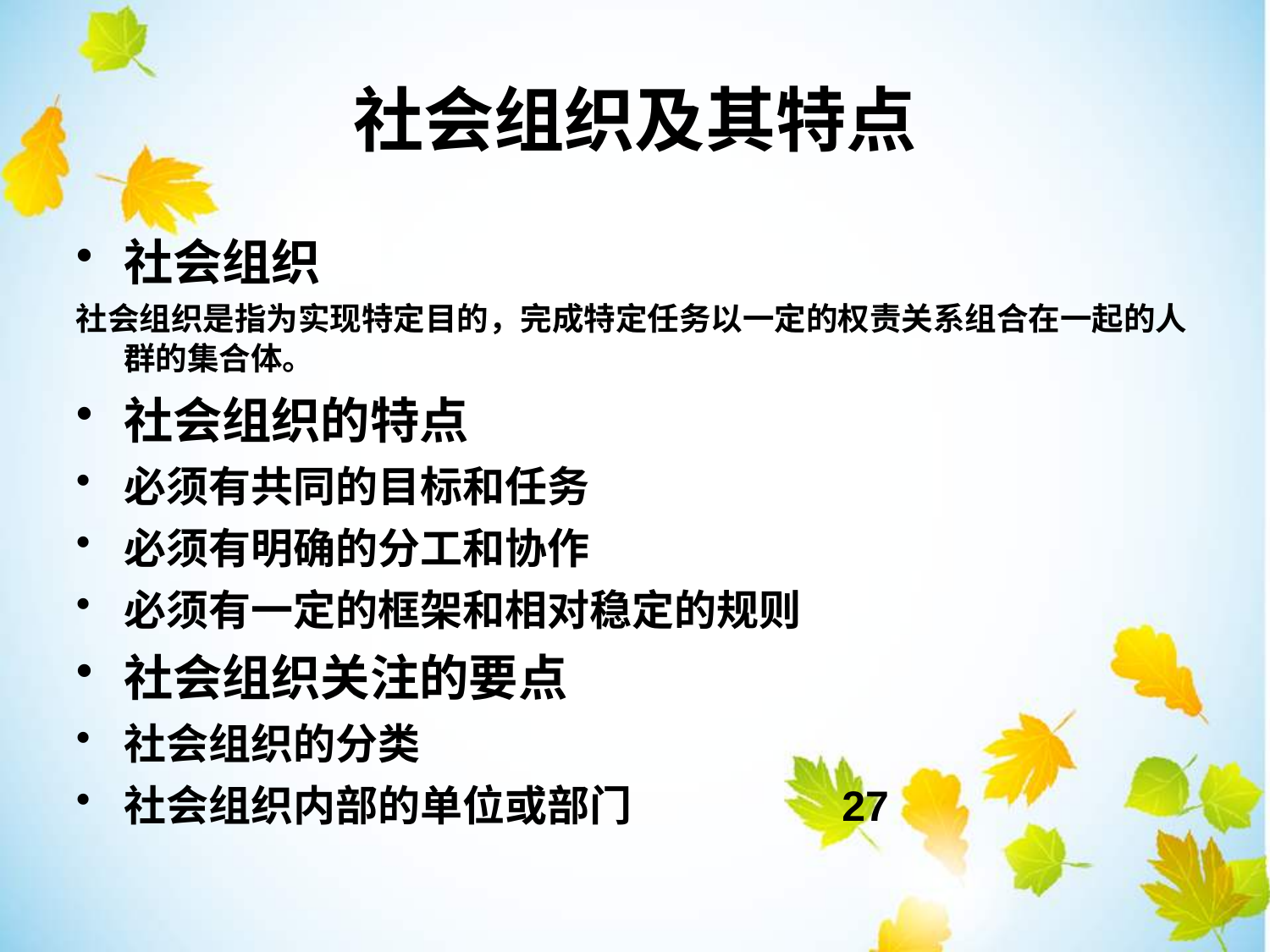

社会组织及其特点
社会组织
社会组织是指为实现特定目的，完成特定任务以一定的权责关系组合在一起的人群的集合体。
社会组织的特点
必须有共同的目标和任务
必须有明确的分工和协作
必须有一定的框架和相对稳定的规则
社会组织关注的要点
社会组织的分类
社会组织内部的单位或部门                     27